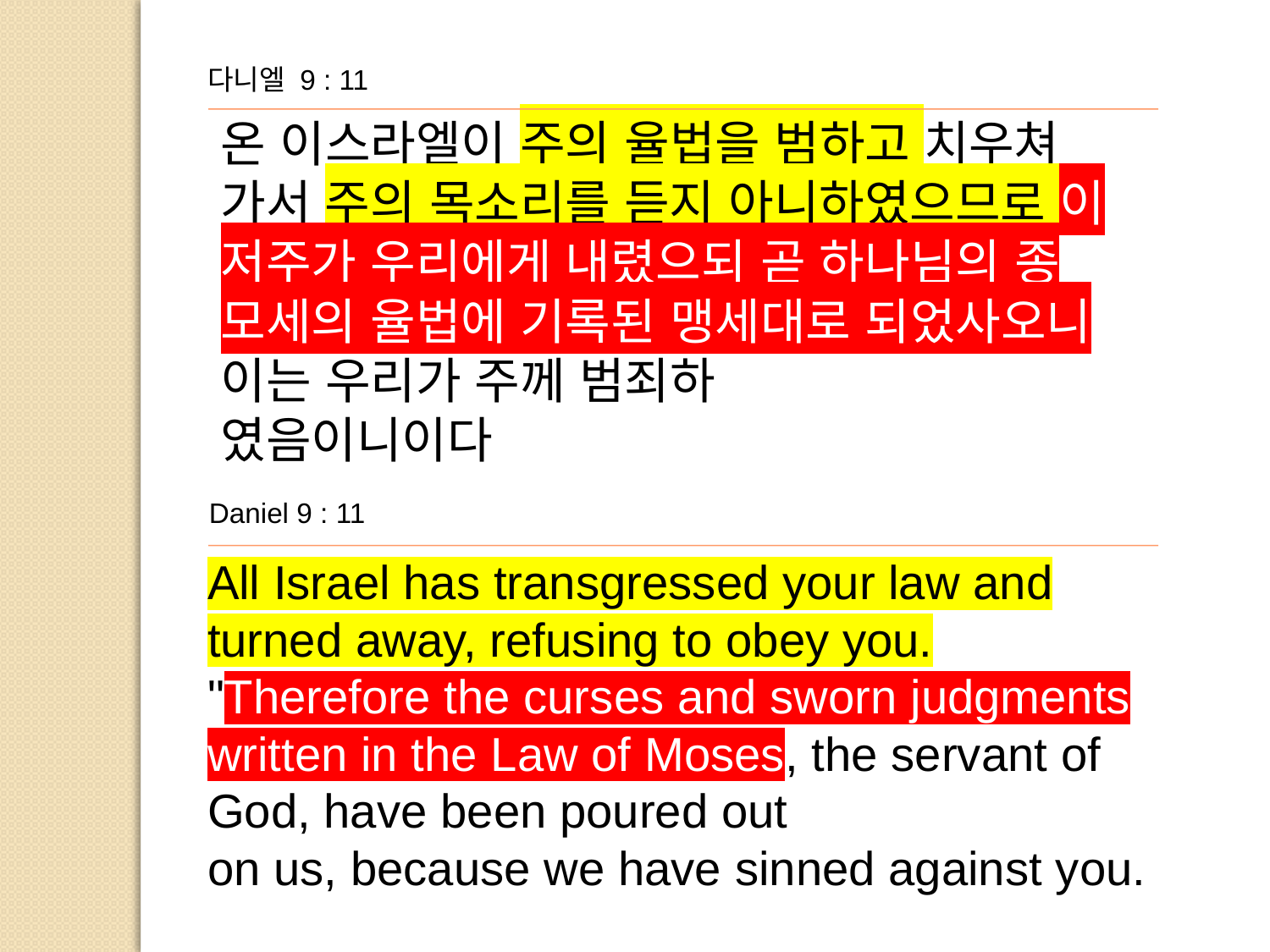

다니엘 9 : 11
온 이스라엘이 주의 율법을 범하고 치우쳐 가서 주의 목소리를 듣지 아니하였으므로 이 저주가 우리에게 내렸으되 곧 하나님의 종 모세의 율법에 기록된 맹세대로 되었사오니 이는 우리가 주께 범죄하
였음이니이다

Daniel 9 : 11

All Israel has transgressed your law and turned away, refusing to obey you. "Therefore the curses and sworn judgments written in the Law of Moses, the servant of God, have been poured out
on us, because we have sinned against you.